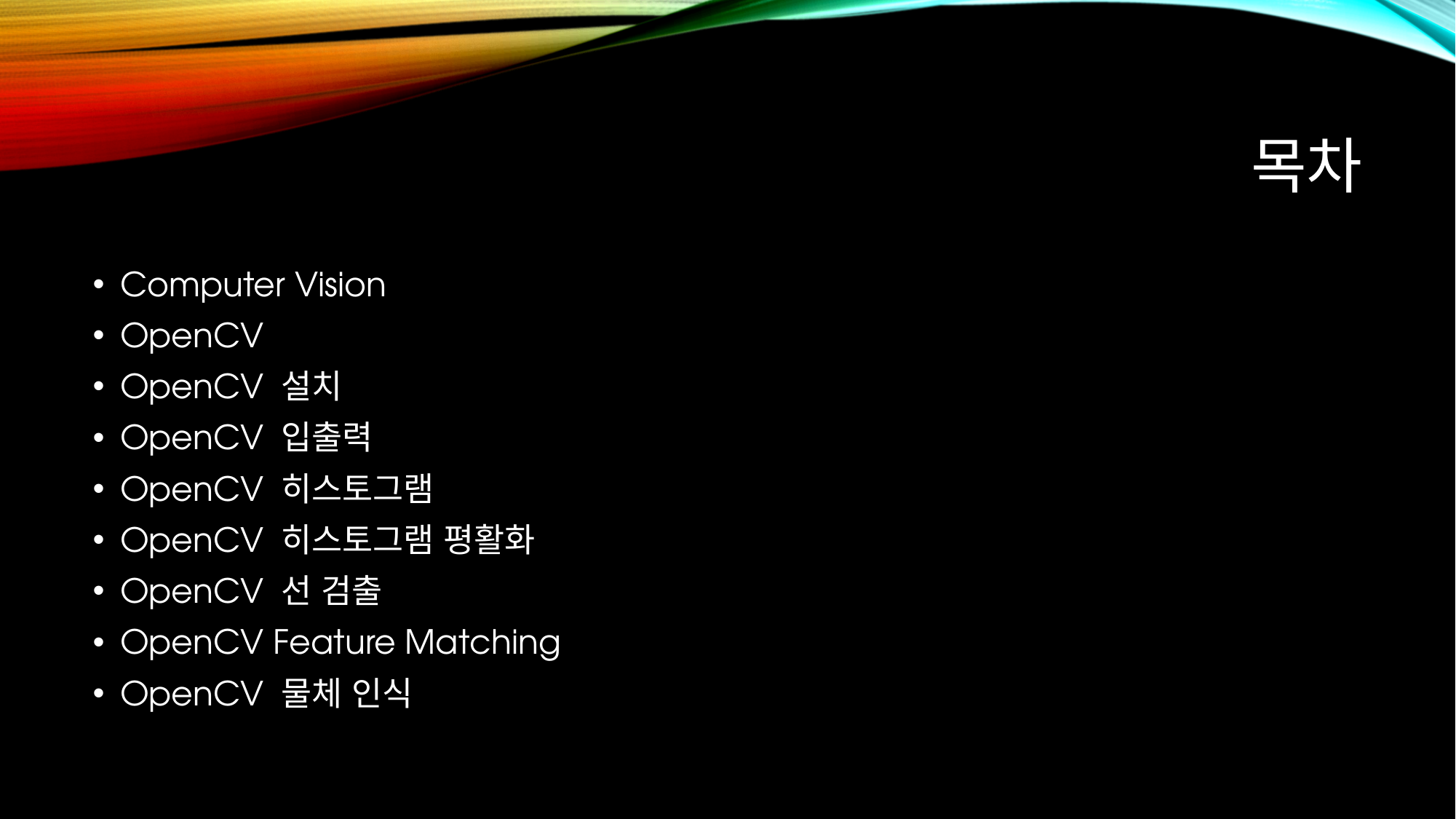

# 목차
Computer Vision
OpenCV
OpenCV 설치
OpenCV 입출력
OpenCV 히스토그램
OpenCV 히스토그램 평활화
OpenCV 선 검출
OpenCV Feature Matching
OpenCV 물체 인식